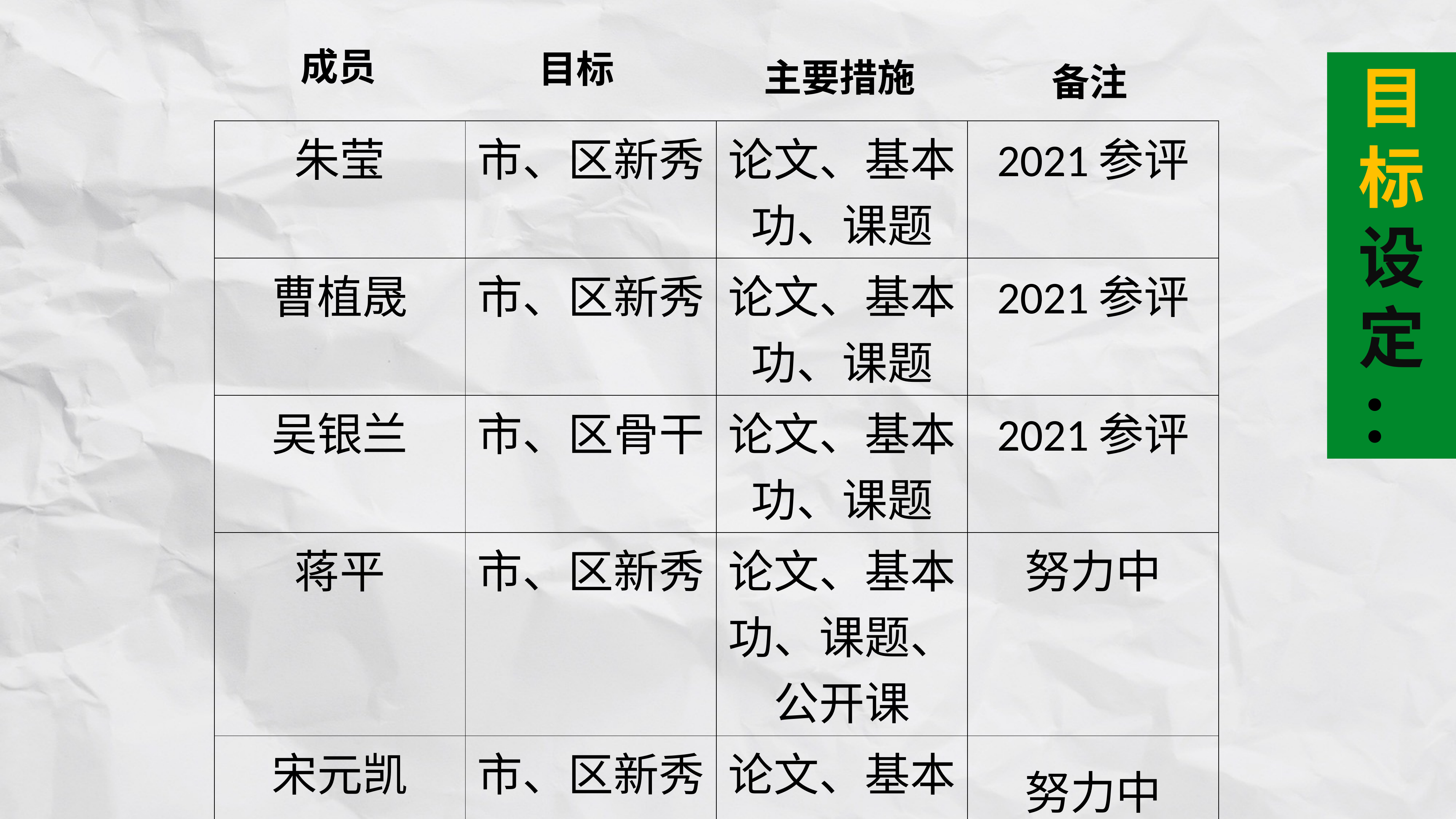

成员
目标
主要措施
目标设定：
备注
| 朱莹 | 市、区新秀 | 论文、基本功、课题 | 2021参评 |
| --- | --- | --- | --- |
| 曹植晟 | 市、区新秀 | 论文、基本功、课题 | 2021参评 |
| 吴银兰 | 市、区骨干 | 论文、基本功、课题 | 2021参评 |
| 蒋平 | 市、区新秀 | 论文、基本功、课题、公开课 | 努力中 |
| 宋元凯 | 市、区新秀 | 论文、基本功、课题、公开课 | 努力中 |